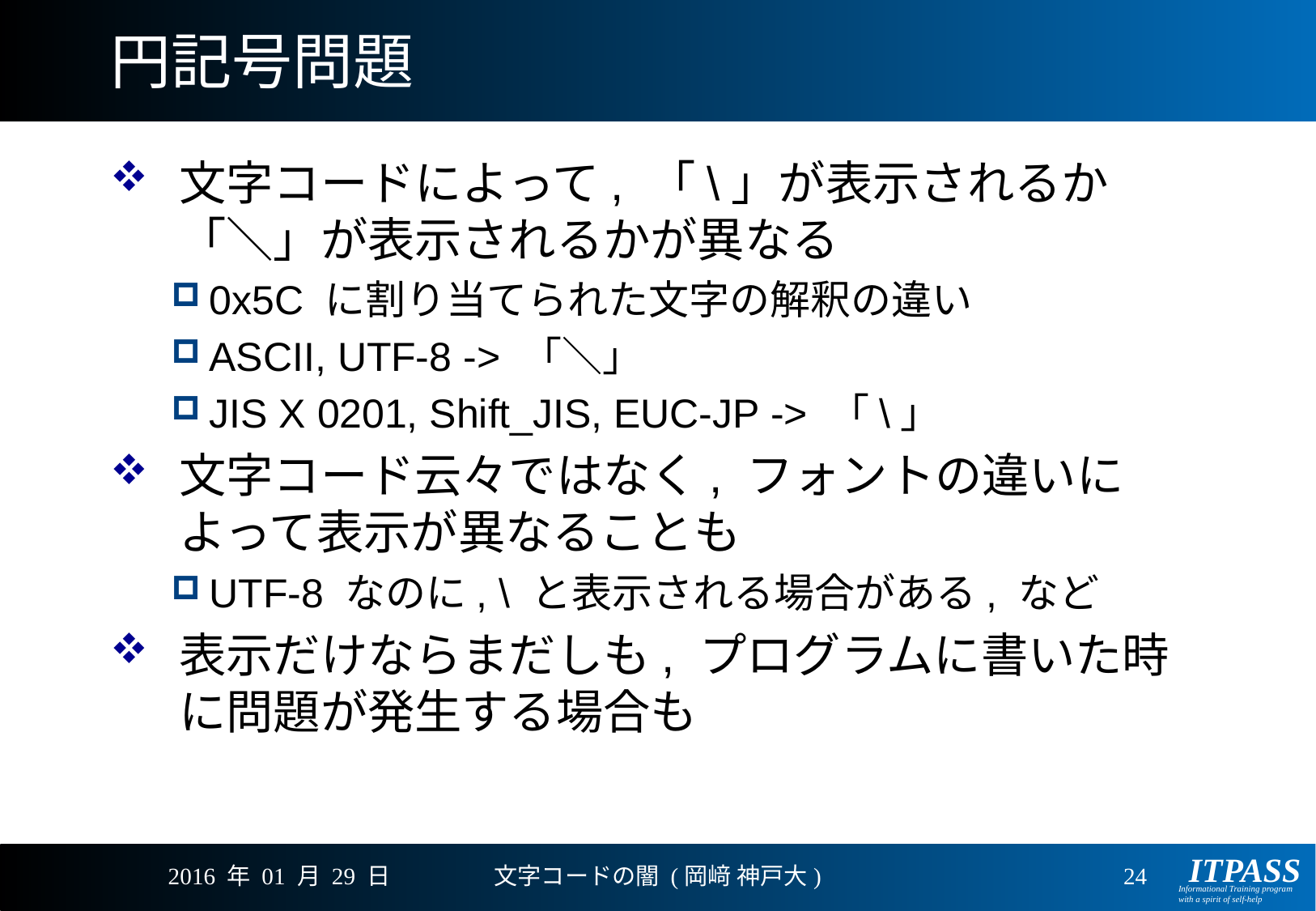

# 円記号問題
文字コードによって, 「\」が表示されるか「＼」が表示されるかが異なる
0x5C に割り当てられた文字の解釈の違い
ASCII, UTF-8 -> 「＼」
JIS X 0201, Shift_JIS, EUC-JP -> 「\」
文字コード云々ではなく, フォントの違いによって表示が異なることも
UTF-8 なのに, \ と表示される場合がある, など
表示だけならまだしも, プログラムに書いた時に問題が発生する場合も

2016 年 01 月 29 日
文字コードの闇 (岡﨑 神戸大)
24